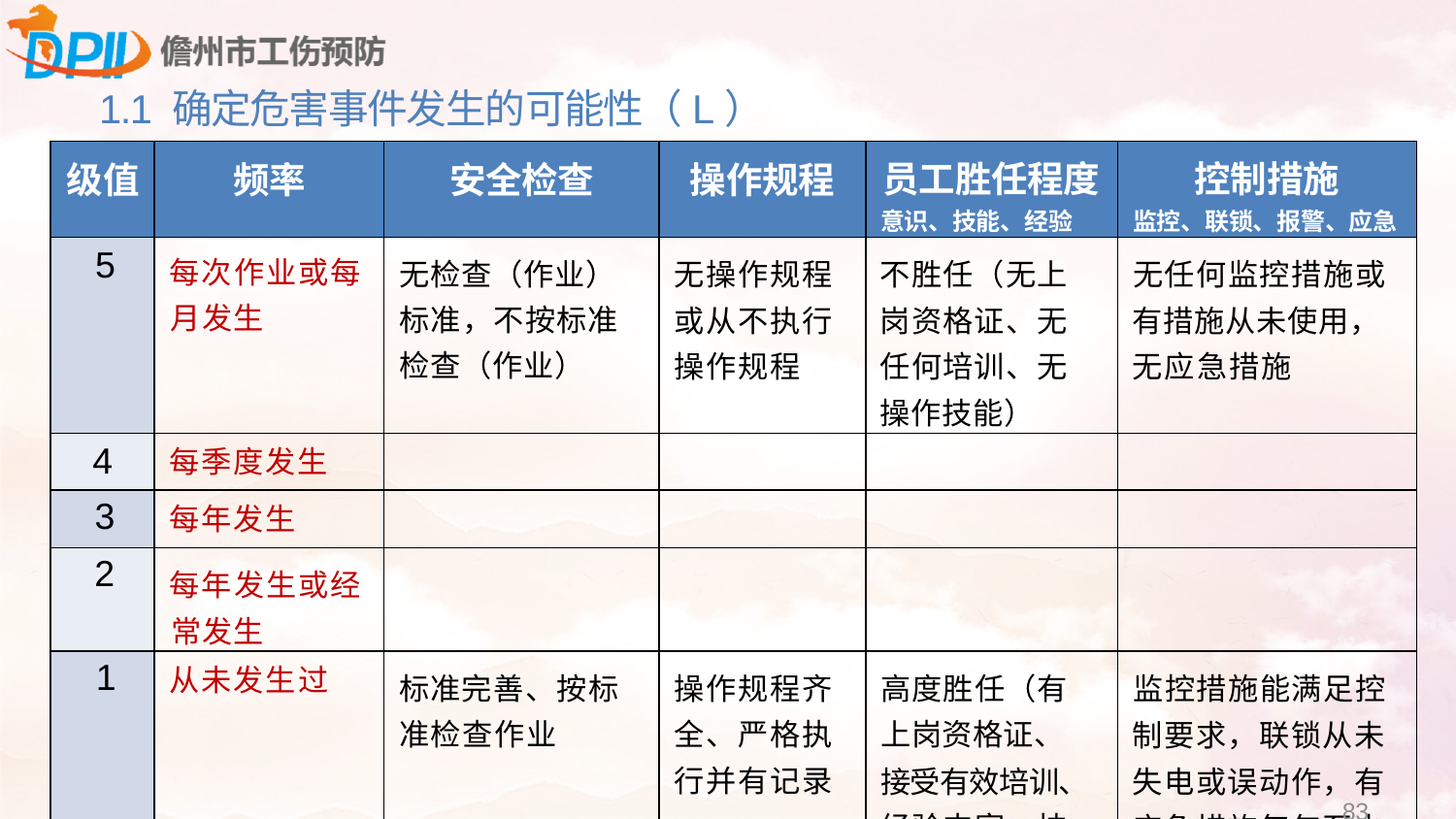

1.1 确定危害事件发生的可能性（L）
| 级值 | 频率 | 安全检查 | 操作规程 | 员工胜任程度 意识、技能、经验 | 控制措施 监控、联锁、报警、应急 |
| --- | --- | --- | --- | --- | --- |
| 5 | 每次作业或每 月发生 | 无检查（作业） 标准，不按标准 检查（作业） | 无操作规程 或从不执行 操作规程 | 不胜任（无上 岗资格证、无 任何培训、无 操作技能） | 无任何监控措施或 有措施从未使用， 无应急措施 |
| 4 | 每季度发生 |  |  |  |  |
| 3 | 每年发生 |  |  |  |  |
| 2 | 每年发生或经 常发生 |  |  |  |  |
| 1 | 从未发生过 | 标准完善、按标 准检查作业 | 操作规程齐 全、严格执 行并有记录 | 高度胜任（有 上岗资格证、 接受有效培训、 经验丰富、技 能安全意识强） | 监控措施能满足控 制要求，联锁从未 失电或误动作，有 应急措施每年至少 演练二次 |

83